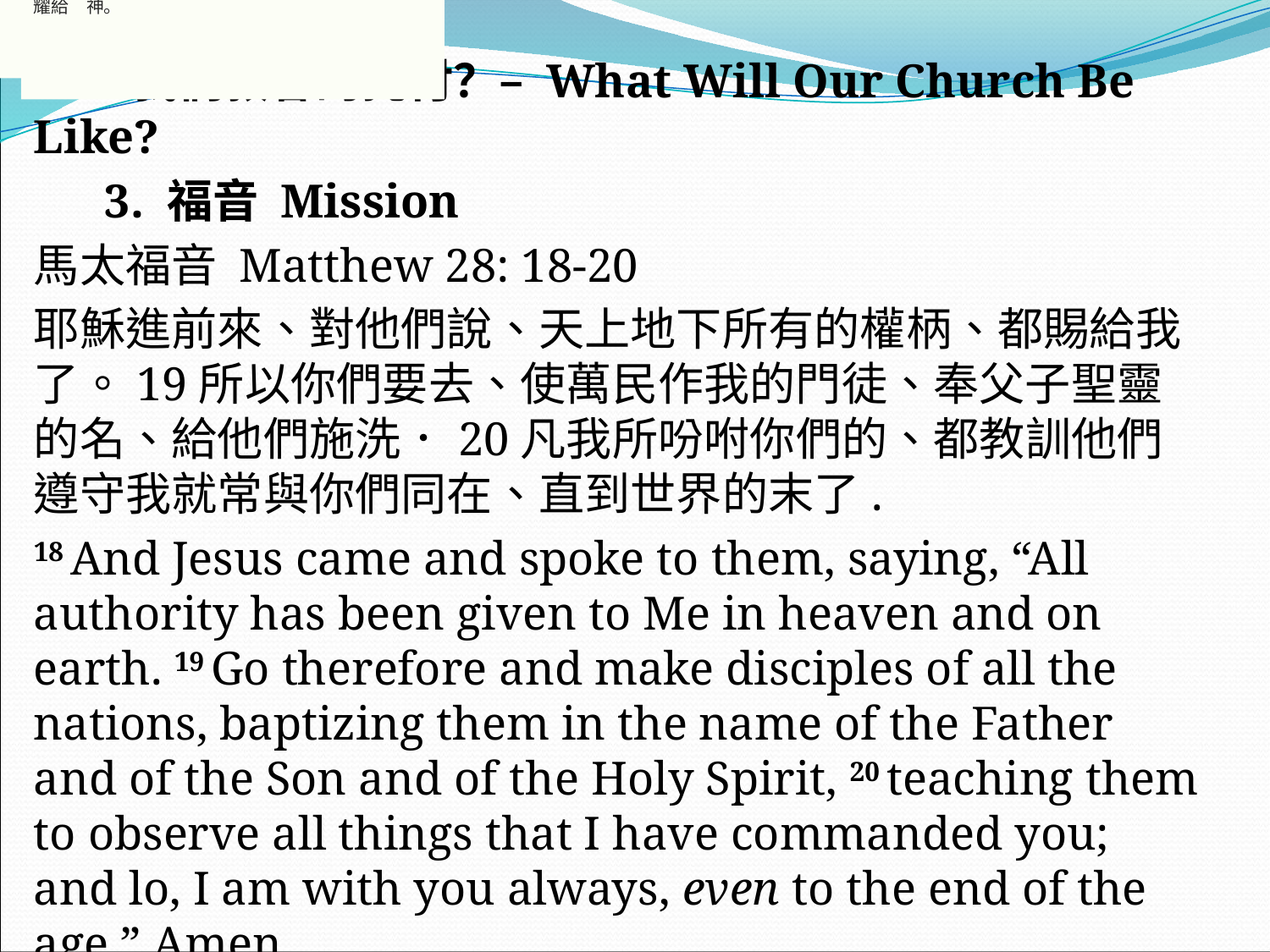

彼得前書 - 第 4 章 第 16 節
若為作基督徒受苦、卻不要羞恥．倒要因這名歸榮耀給　神。

彼得前書 - 第 4 章 第 16 節
若為作基督徒受苦、卻不要羞恥．倒要因這名歸榮耀給　神。

III. 我們教會的托付？– What Will Our Church Be Like?
      3. 福音 Mission
馬太福音 Matthew 28: 18-20
耶穌進前來、對他們說、天上地下所有的權柄、都賜給我了。19所以你們要去、使萬民作我的門徒、奉父子聖靈的名、給他們施洗．20凡我所吩咐你們的、都教訓他們遵守我就常與你們同在、直到世界的末了.
18 And Jesus came and spoke to them, saying, “All authority has been given to Me in heaven and on earth. 19 Go therefore and make disciples of all the nations, baptizing them in the name of the Father and of the Son and of the Holy Spirit, 20 teaching them to observe all things that I have commanded you; and lo, I am with you always, even to the end of the age.” Amen.
#